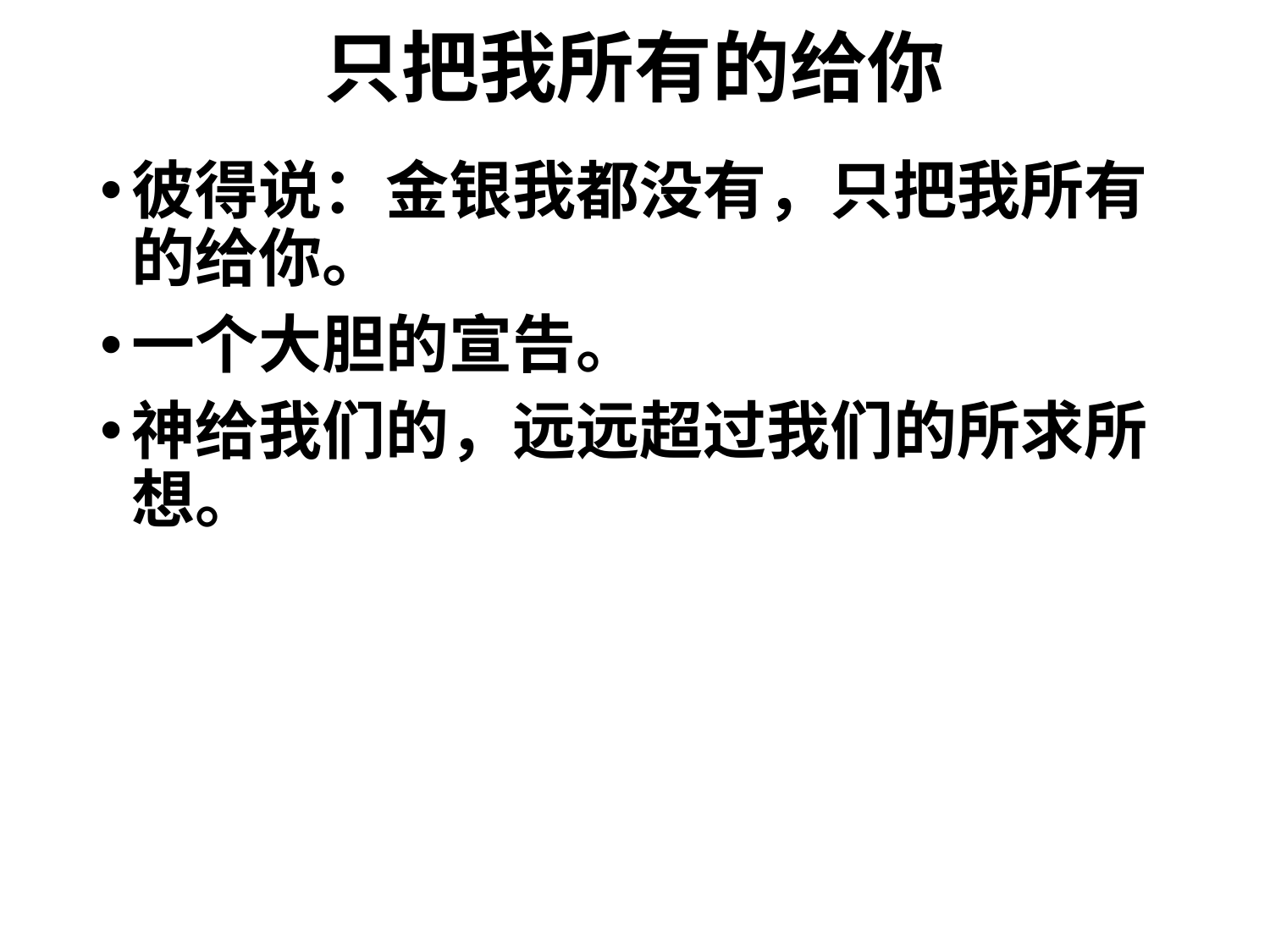

# 只把我所有的给你
彼得说：金银我都没有，只把我所有的给你。
一个大胆的宣告。
神给我们的，远远超过我们的所求所想。